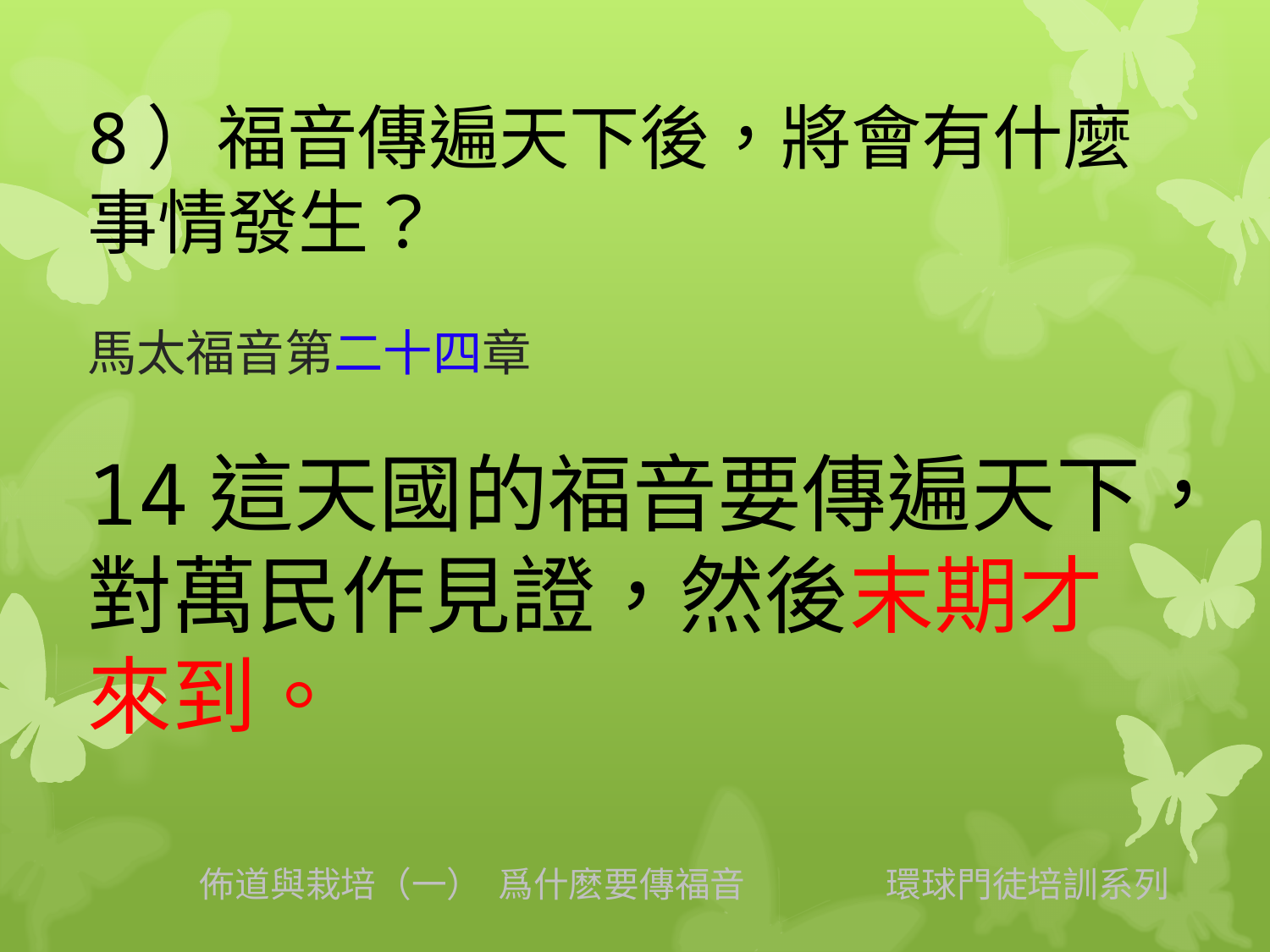

8）福音傳遍天下後，將會有什麼事情發生？

馬太福音第二十四章

14這天國的福音要傳遍天下，對萬民作見證，然後末期才來到。